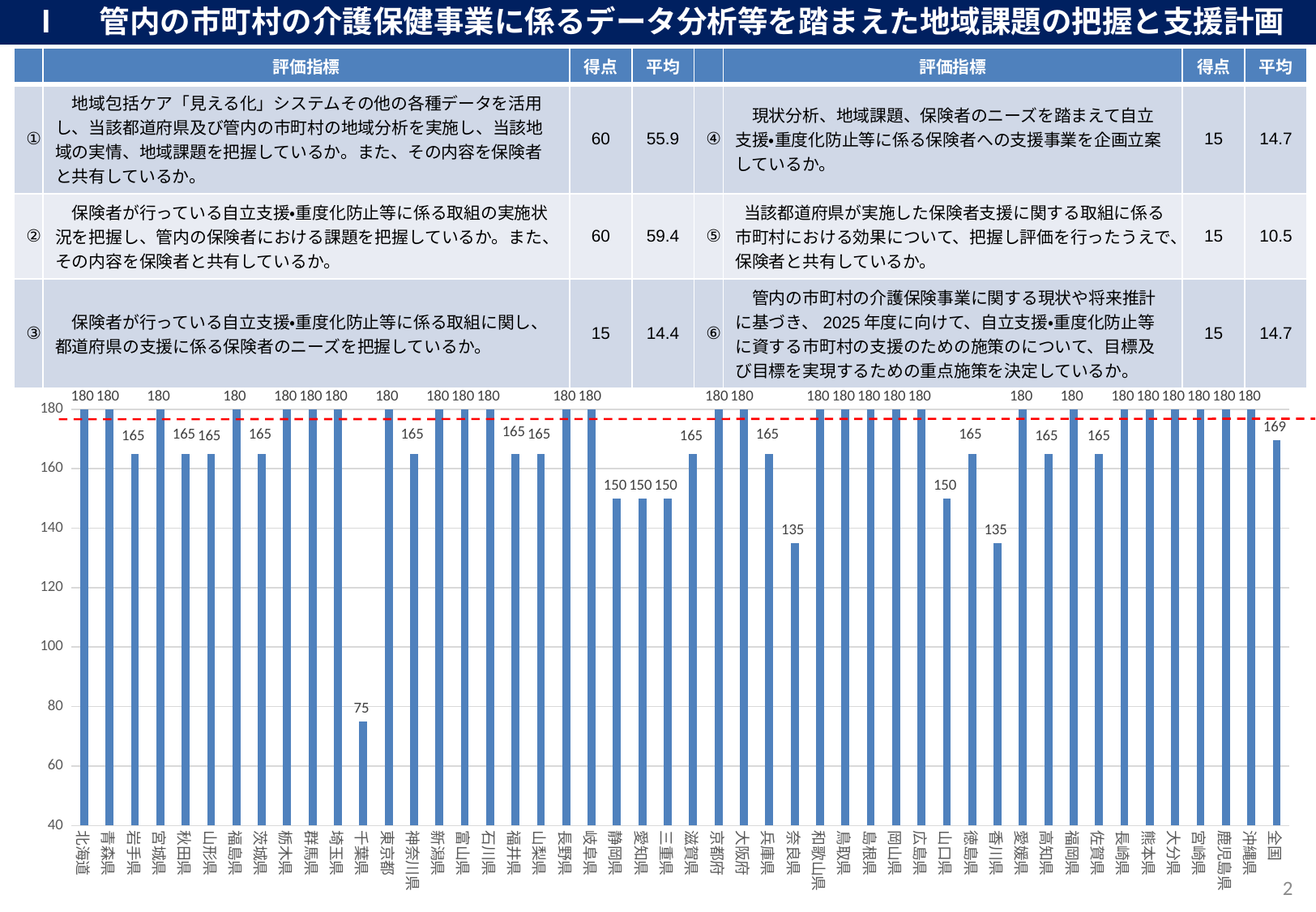

Ⅰ　管内の市町村の介護保健事業に係るデータ分析等を踏まえた地域課題の把握と支援計画
|  | 評価指標 | 得点 | 平均 |  | 評価指標 | 得点 | 平均 |
| --- | --- | --- | --- | --- | --- | --- | --- |
| ① | 地域包括ケア「見える化」システムその他の各種データを活用し、当該都道府県及び管内の市町村の地域分析を実施し、当該地域の実情、地域課題を把握しているか。また、その内容を保険者と共有しているか。 | 60 | 55.9 | ④ | 現状分析、地域課題、保険者のニーズを踏まえて自立支援・重度化防止等に係る保険者への支援事業を企画立案しているか。 | 15 | 14.7 |
| ② | 保険者が行っている自立支援・重度化防止等に係る取組の実施状況を把握し、管内の保険者における課題を把握しているか。また、その内容を保険者と共有しているか。 | 60 | 59.4 | ⑤ | 当該都道府県が実施した保険者支援に関する取組に係る市町村における効果について、把握し評価を行ったうえで、保険者と共有しているか。 | 15 | 10.5 |
| ③ | 保険者が行っている自立支援・重度化防止等に係る取組に関し、都道府県の支援に係る保険者のニーズを把握しているか。 | 15 | 14.4 | ⑥ | 管内の市町村の介護保険事業に関する現状や将来推計に基づき、2025年度に向けて、自立支援・重度化防止等に資する市町村の支援のための施策のについて、目標及び目標を実現するための重点施策を決定しているか。 | 15 | 14.7 |

### Chart: 地域課題の把握と支援計画（満点180点　平均点169点　得点率94.1%）

| Category | Ⅰ地域課題の把握と支援計画 |
|---|---|
| 北海道 | 180.0 |
| 青森県 | 180.0 |
| 岩手県 | 165.0 |
| 宮城県 | 180.0 |
| 秋田県 | 165.0 |
| 山形県 | 165.0 |
| 福島県 | 180.0 |
| 茨城県 | 165.0 |
| 栃木県 | 180.0 |
| 群馬県 | 180.0 |
| 埼玉県 | 180.0 |
| 千葉県 | 75.0 |
| 東京都 | 180.0 |
| 神奈川県 | 165.0 |
| 新潟県 | 180.0 |
| 富山県 | 180.0 |
| 石川県 | 180.0 |
| 福井県 | 165.0 |
| 山梨県 | 165.0 |
| 長野県 | 180.0 |
| 岐阜県 | 180.0 |
| 静岡県 | 150.0 |
| 愛知県 | 150.0 |
| 三重県 | 150.0 |
| 滋賀県 | 165.0 |
| 京都府 | 180.0 |
| 大阪府 | 180.0 |
| 兵庫県 | 165.0 |
| 奈良県 | 135.0 |
| 和歌山県 | 180.0 |
| 鳥取県 | 180.0 |
| 島根県 | 180.0 |
| 岡山県 | 180.0 |
| 広島県 | 180.0 |
| 山口県 | 150.0 |
| 徳島県 | 165.0 |
| 香川県 | 135.0 |
| 愛媛県 | 180.0 |
| 高知県 | 165.0 |
| 福岡県 | 180.0 |
| 佐賀県 | 165.0 |
| 長崎県 | 180.0 |
| 熊本県 | 180.0 |
| 大分県 | 180.0 |
| 宮崎県 | 180.0 |
| 鹿児島県 | 180.0 |
| 沖縄県 | 180.0 |
| 全国 | 169.46808510638297 |
2